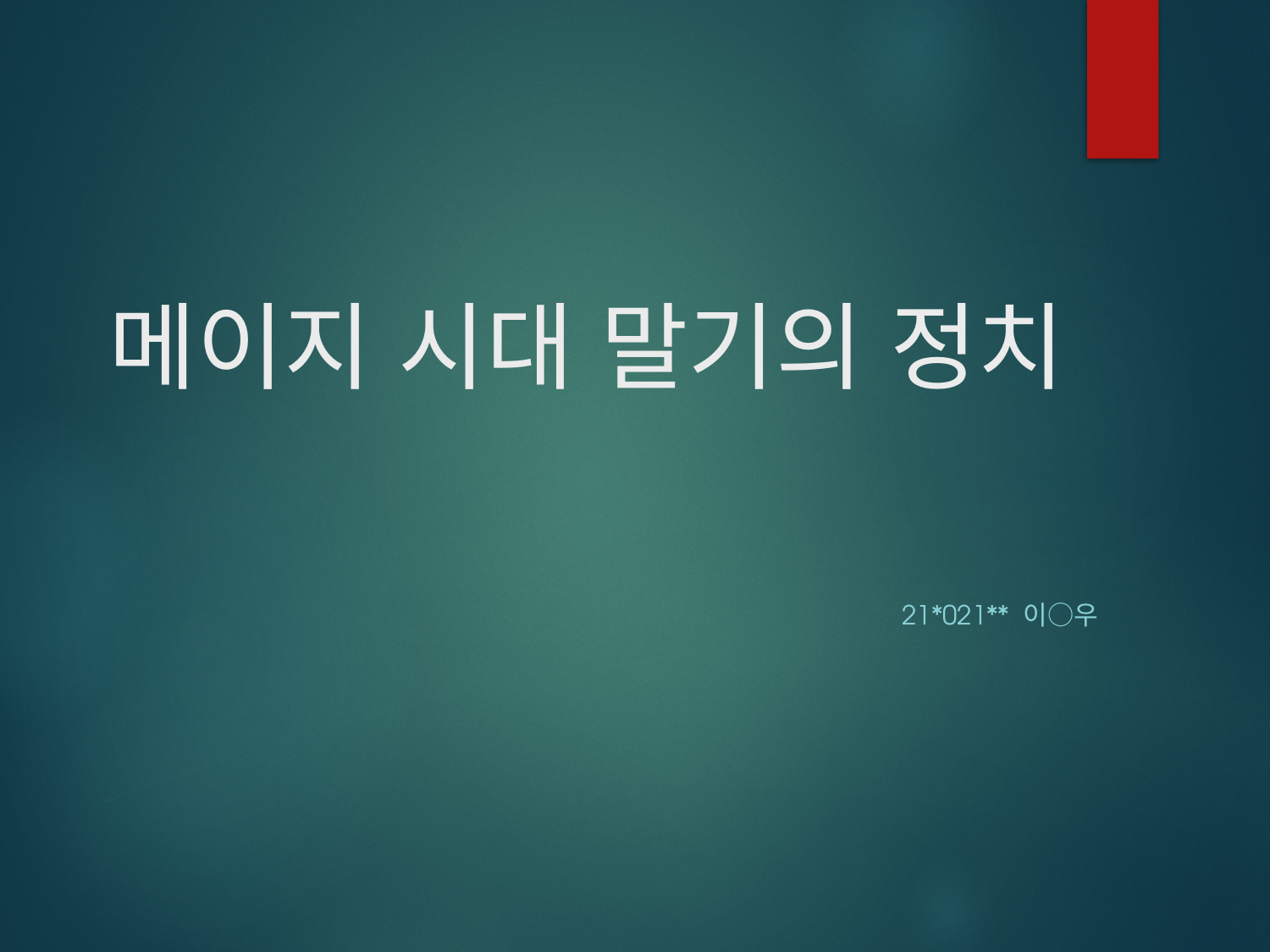

# 메이지 시대 말기의 정치
21*021** 이○우